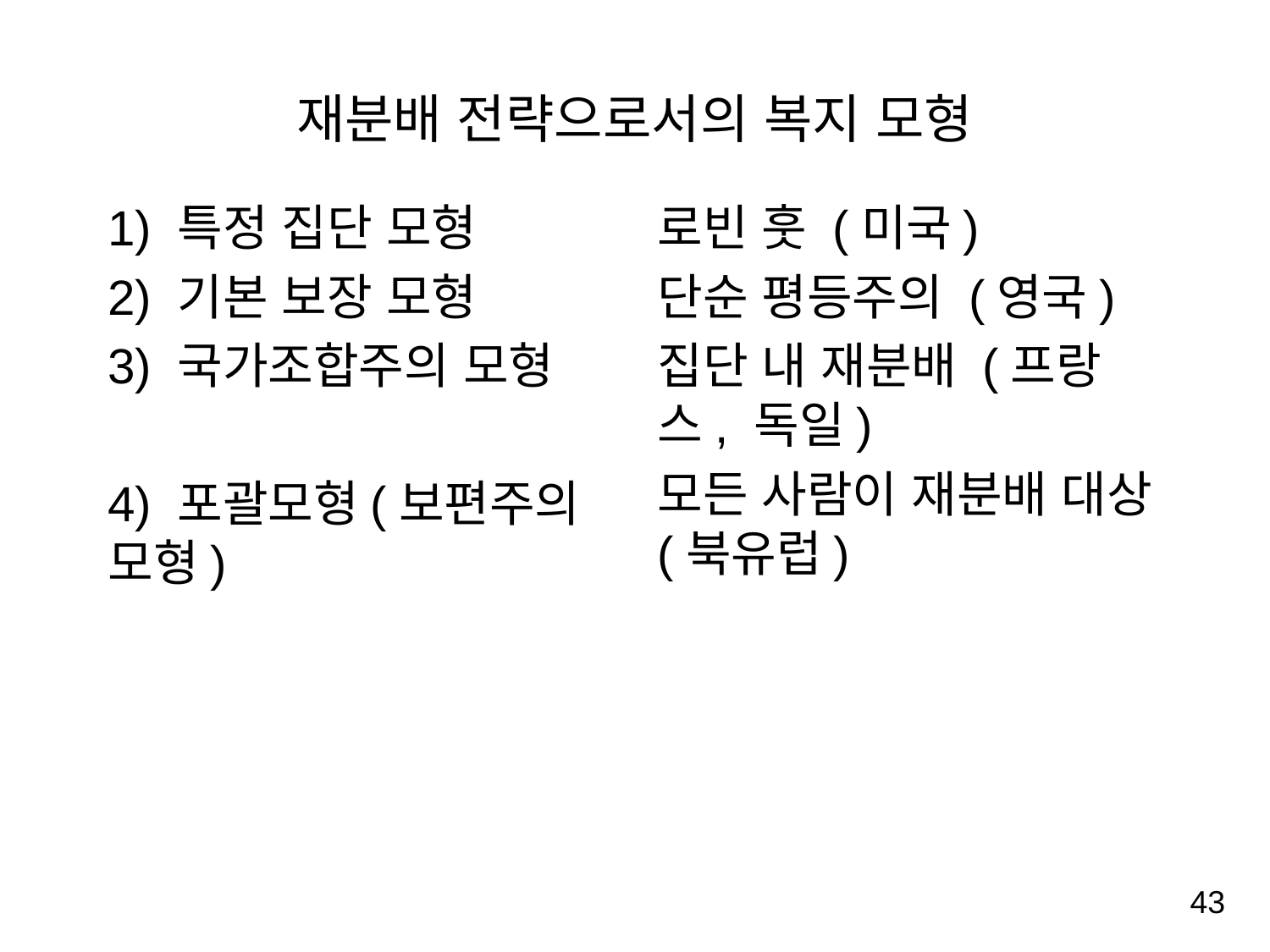

재분배 전략으로서의 복지 모형
1) 특정 집단 모형
2) 기본 보장 모형
3) 국가조합주의 모형

4) 포괄모형(보편주의 모형)
로빈 훗 (미국)
단순 평등주의 (영국)
집단 내 재분배 (프랑스, 독일)
모든 사람이 재분배 대상 (북유럽)

43